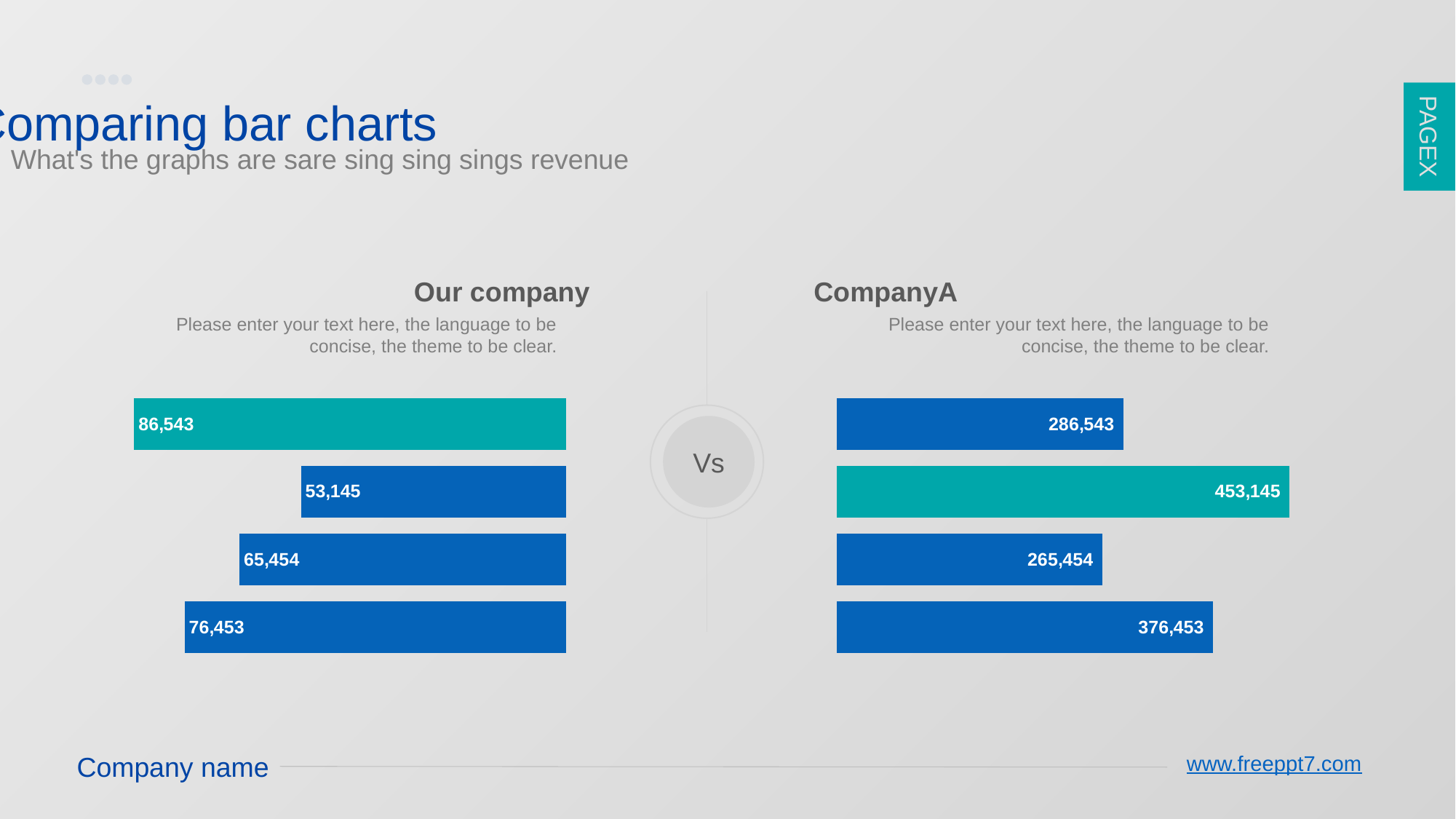

PAGE3
PAGEX
Comparing bar charts
What's the graphs are sare sing sing sings revenue
Our company
CompanyA
Please enter your text here, the language to be concise, the theme to be clear.
Please enter your text here, the language to be concise, the theme to be clear.

### Chart

| Category | 系列 1 |
|---|---|
| 类别 1 | 76453.0 |
| 类别 2 | 65454.0 |
| 类别 3 | 53145.0 |
| 类别 4 | 86543.0 |

### Chart

| Category | 系列 1 |
|---|---|
| 类别 1 | 376453.0 |
| 类别 2 | 265454.0 |
| 类别 3 | 453145.0 |
| 类别 4 | 286543.0 |
Vs